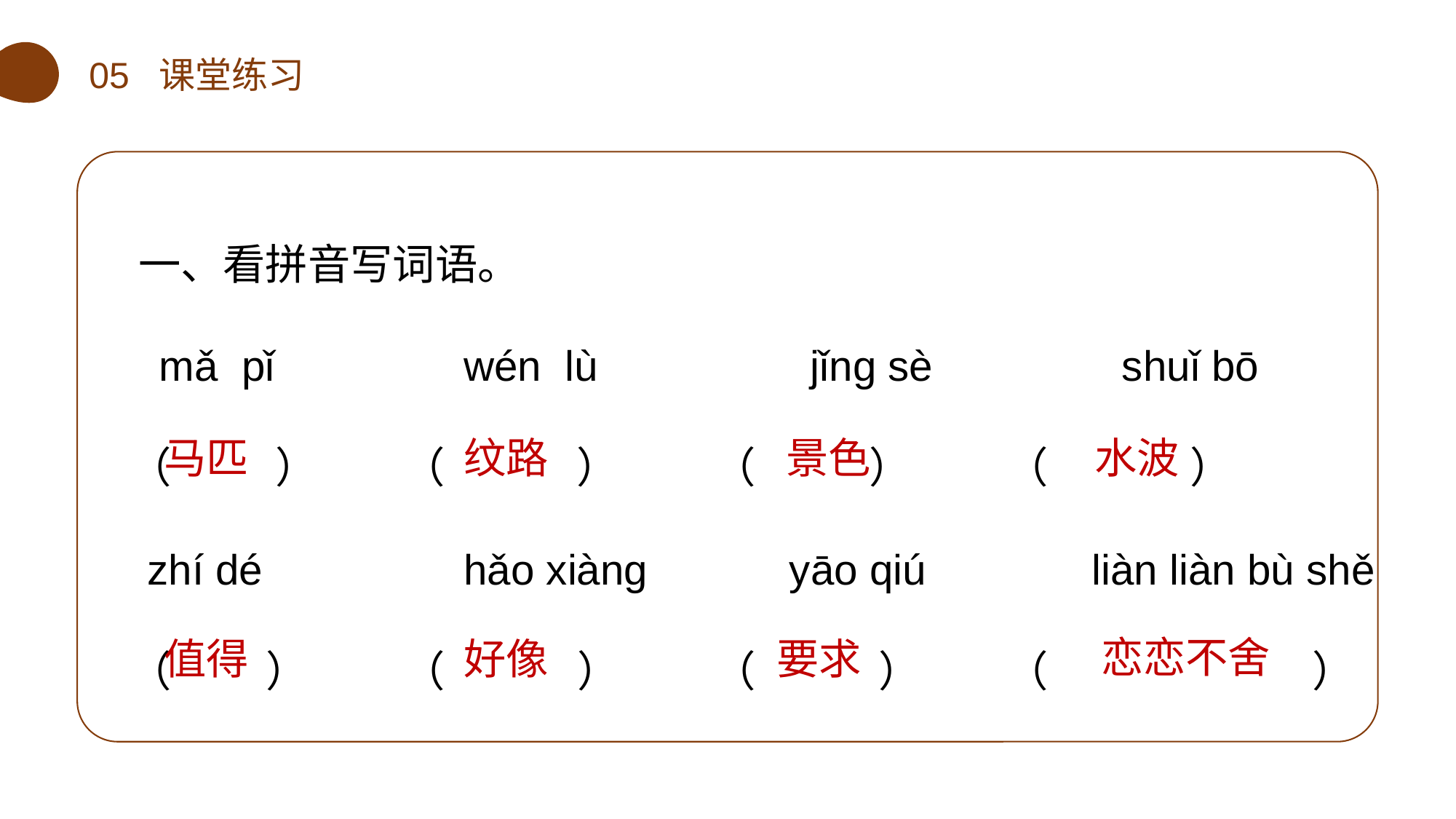

05  课堂练习
   一、看拼音写词语。
     mǎ  pǐ                wén  lù                  jǐnɡ sè                shuǐ bō
  （           ）         （              ）          （            ）          （               ）
    zhí dé                 hǎo xiànɡ            yāo qiú              liàn liàn bù shě
  （          ）          （              ）          （             ）         （                            ）
马匹
纹路
 景色
水波
恋恋不舍
值得
好像
要求